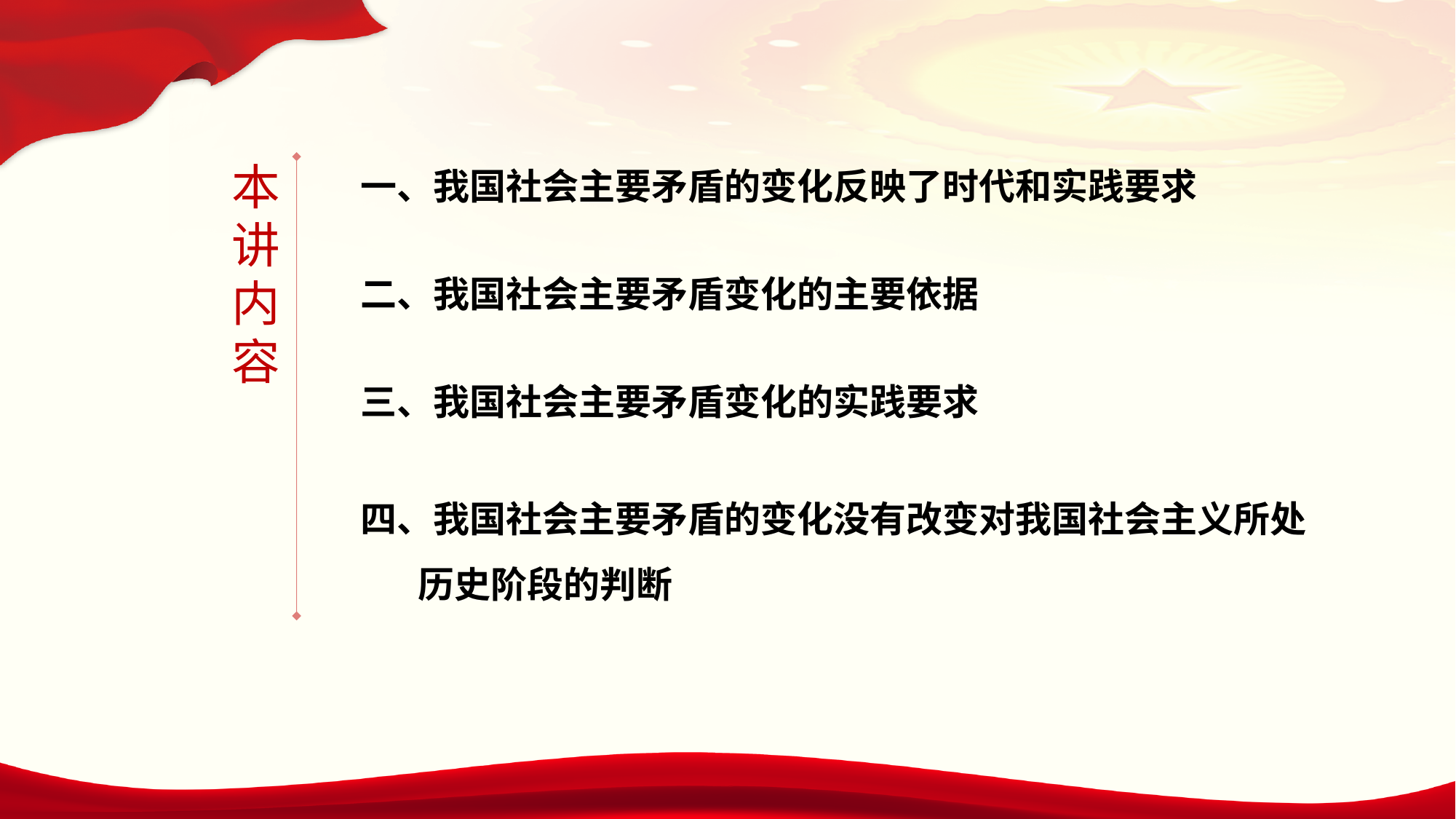

本讲内容
一、我国社会主要矛盾的变化反映了时代和实践要求
二、我国社会主要矛盾变化的主要依据
三、我国社会主要矛盾变化的实践要求
四、我国社会主要矛盾的变化没有改变对我国社会主义所处
      历史阶段的判断